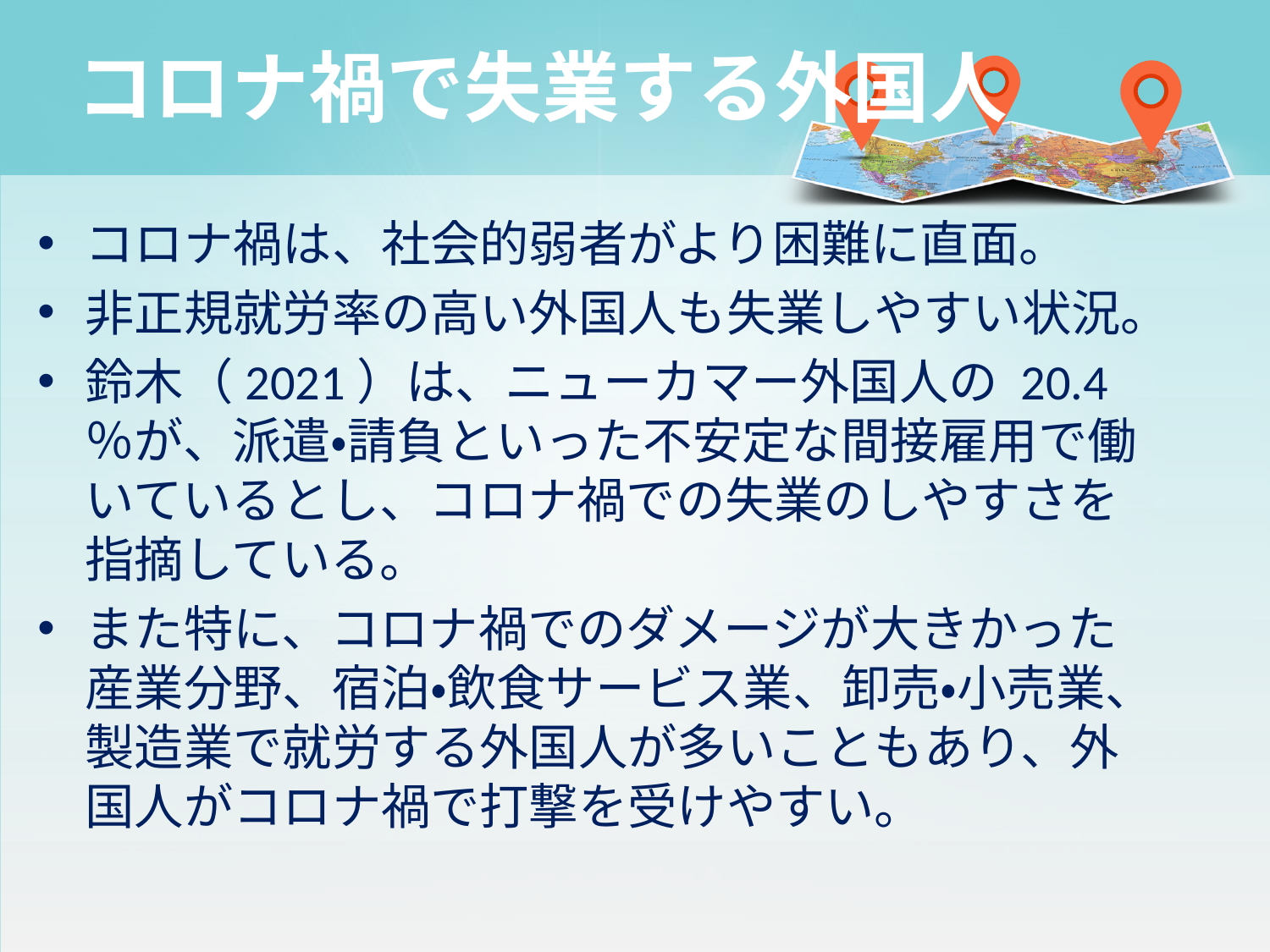

# コロナ禍で失業する外国人
コロナ禍は、社会的弱者がより困難に直面。
非正規就労率の高い外国人も失業しやすい状況。
鈴木（2021）は、ニューカマー外国人の 20.4 ％が、派遣・請負といった不安定な間接雇用で働いているとし、コロナ禍での失業のしやすさを指摘している。
また特に、コロナ禍でのダメージが大きかった産業分野、宿泊・飲食サービス業、卸売・小売業、製造業で就労する外国人が多いこともあり、外国人がコロナ禍で打撃を受けやすい。